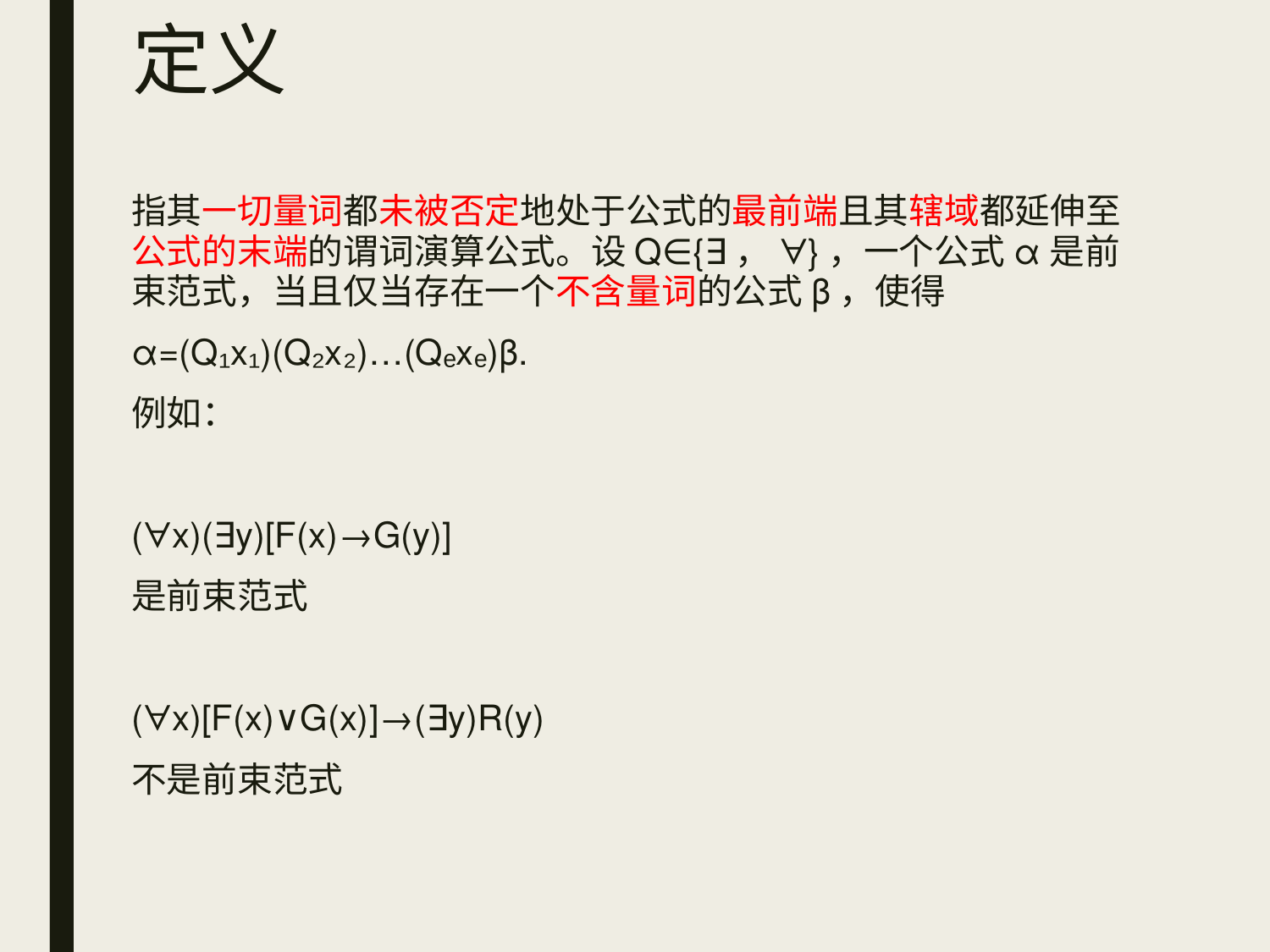

# 定义
指其一切量词都未被否定地处于公式的最前端且其辖域都延伸至公式的末端的谓词演算公式。设Q∈{∃，ᗄ}，一个公式α是前束范式，当且仅当存在一个不含量词的公式β，使得
α=(Q₁x₁)(Q₂x₂)…(Qₑxₑ)β.
例如：

(ᗄx)(∃y)[F(x)→G(y)]
是前束范式

(ᗄx)[F(x)∨G(x)]→(∃y)R(y)
不是前束范式